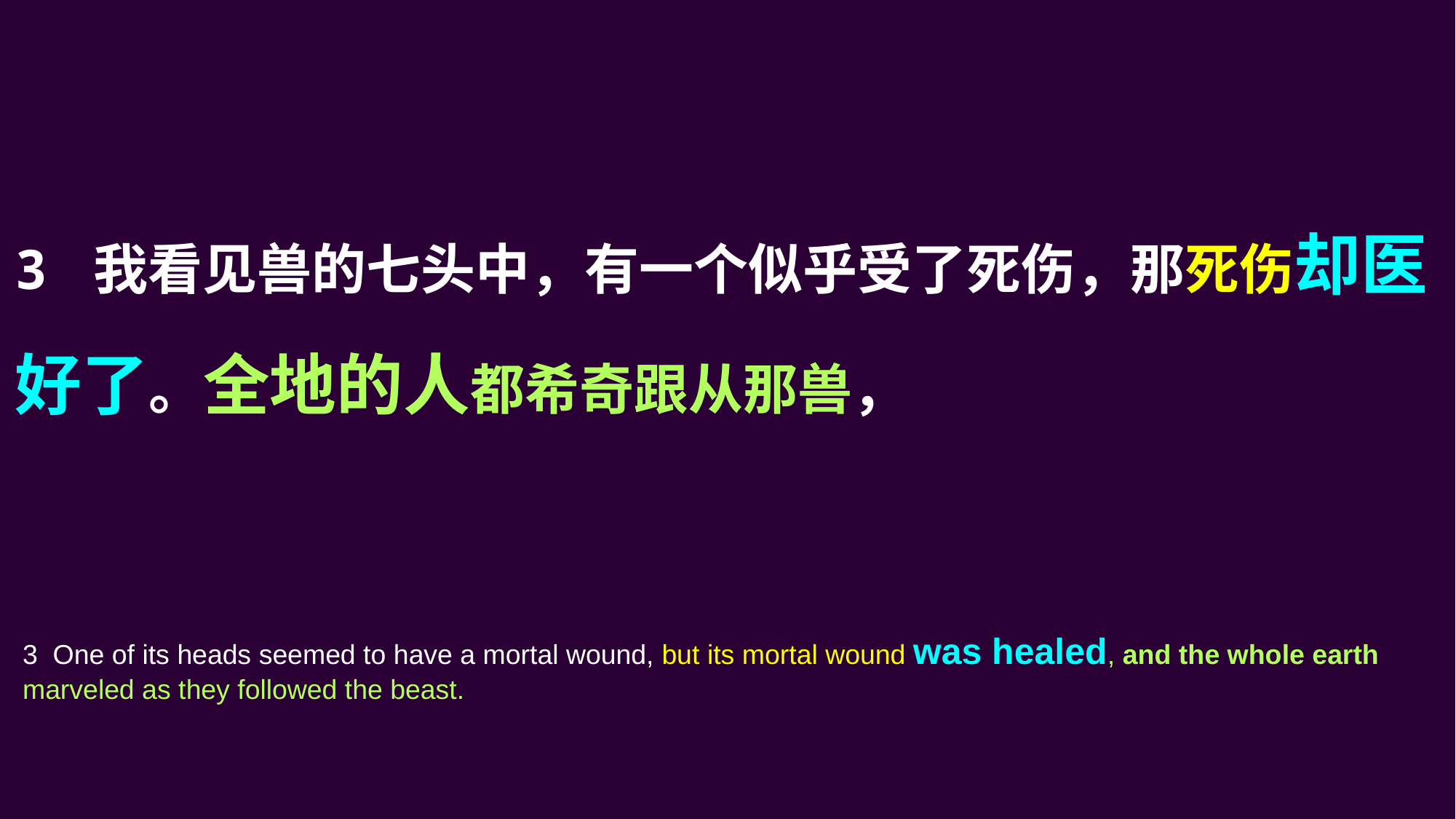

3 我看见兽的七头中，有一个似乎受了死伤，那死伤却医好了。全地的人都希奇跟从那兽，

3  One of its heads seemed to have a mortal wound, but its mortal wound was healed, and the whole earth marveled as they followed the beast.